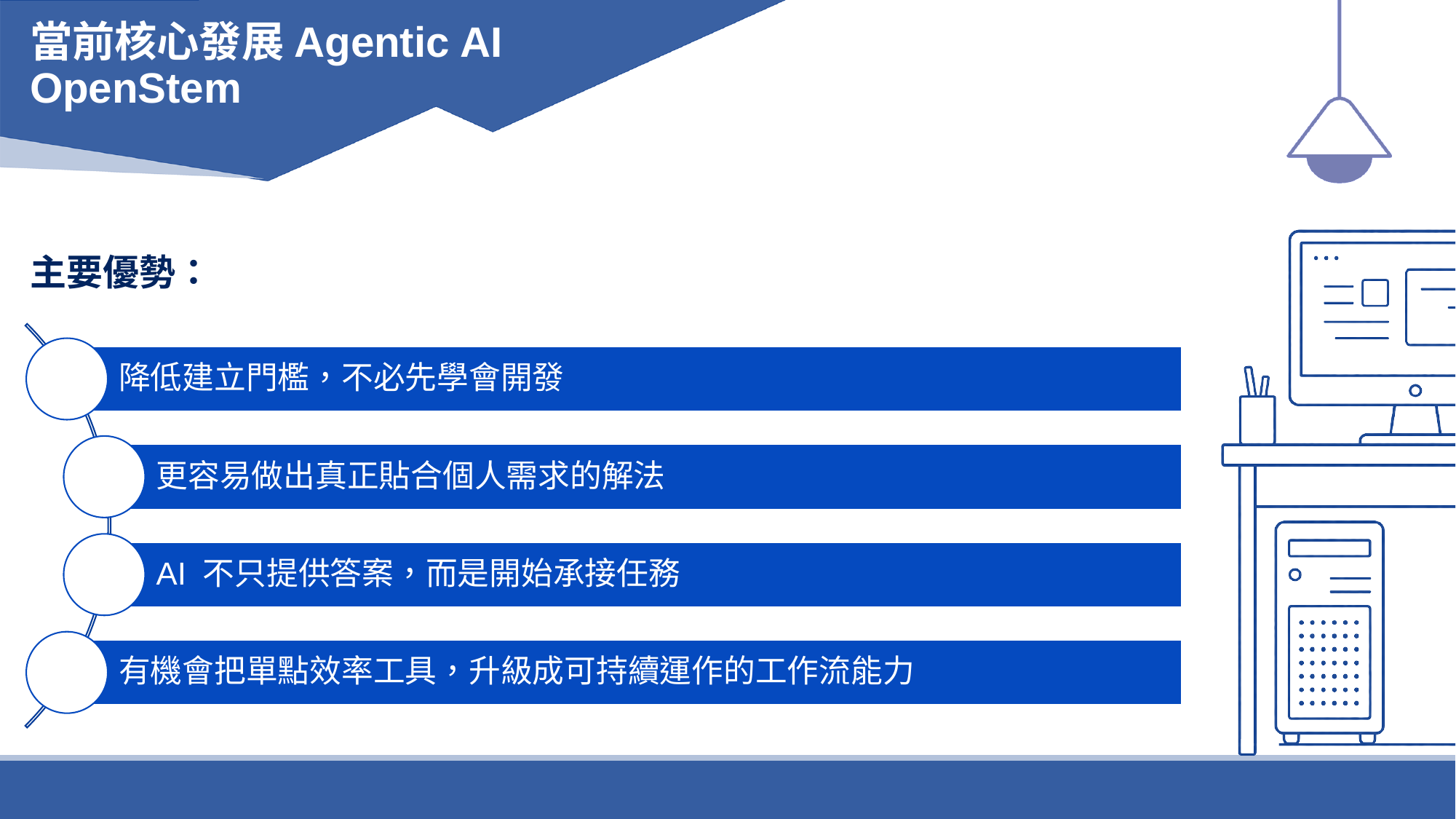

# 當前核心發展Agentic AI OpenStem
主要優勢：
降低建立門檻，不必先學會開發
更容易做出真正貼合個人需求的解法
AI 不只提供答案，而是開始承接任務
有機會把單點效率工具，升級成可持續運作的工作流能力